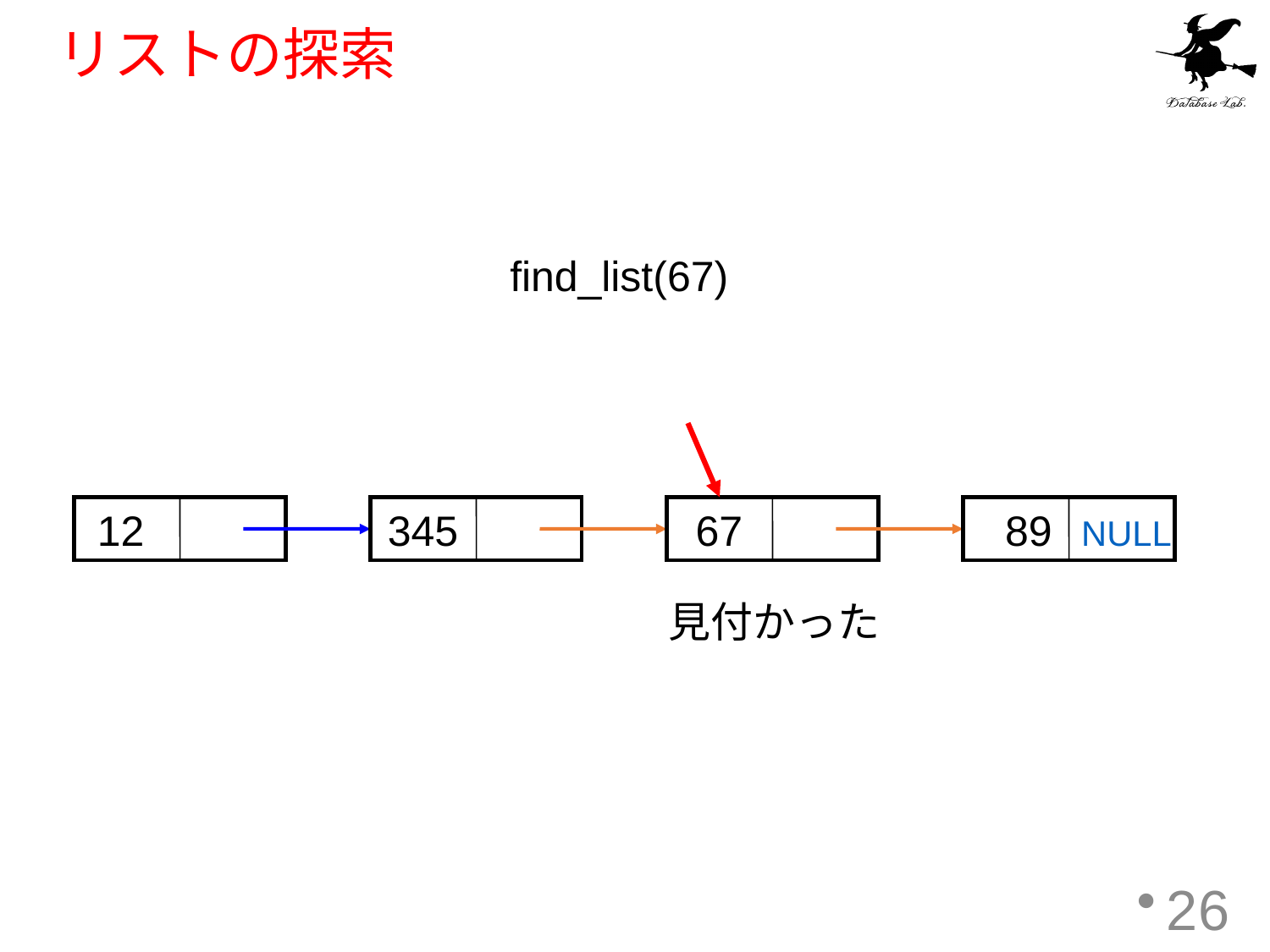

# リストの探索
find_list(67)

12

345

67

    89   NULL

見付かった
26